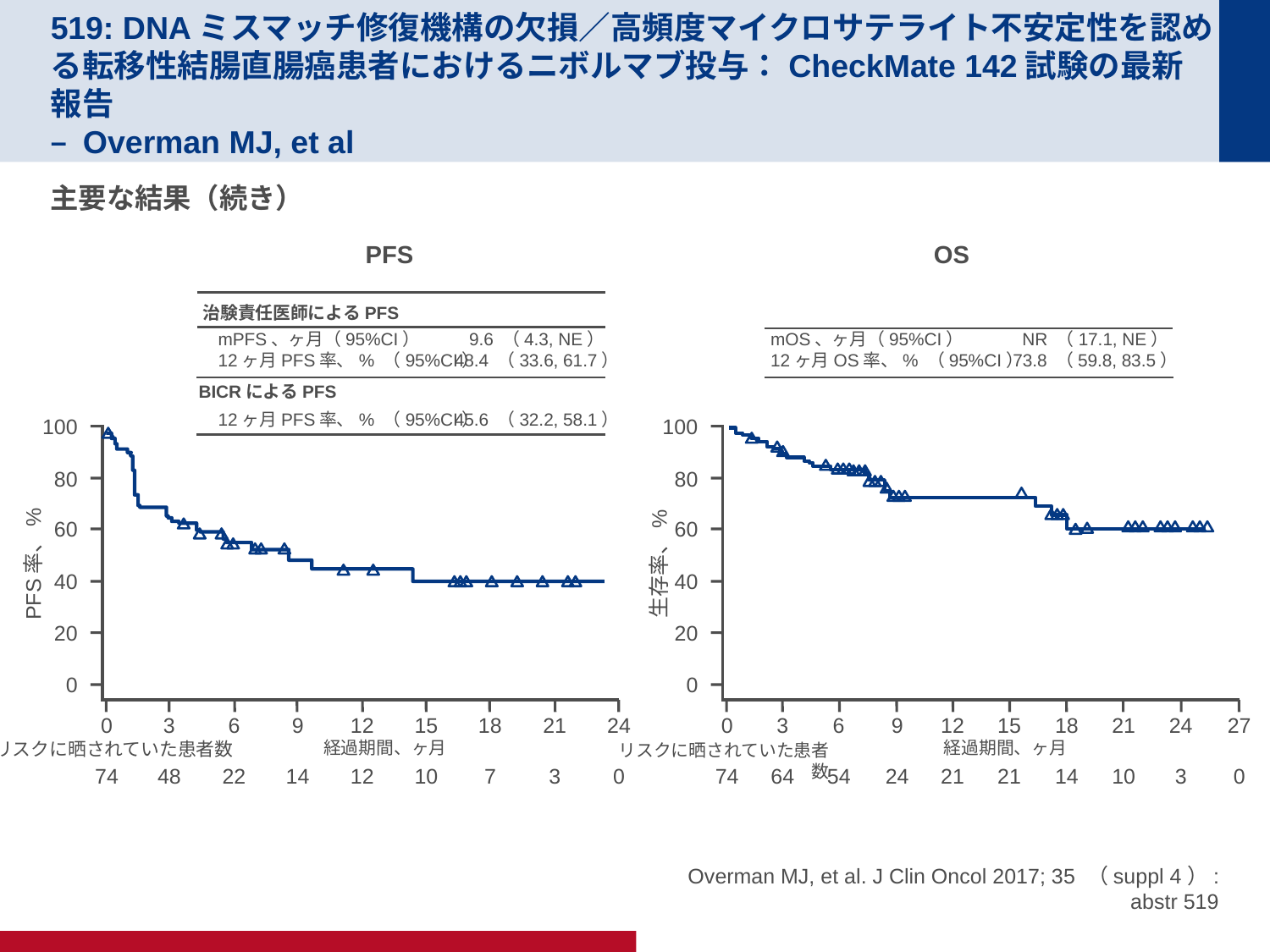

# 519: DNAミスマッチ修復機構の欠損／高頻度マイクロサテライト不安定性を認める転移性結腸直腸癌患者におけるニボルマブ投与：CheckMate 142試験の最新報告 – Overman MJ, et al
主要な結果（続き）
PFS
OS

mOS、ヶ月（95%CI）
12ヶ月OS率、% （95%CI）
NR （17.1, NE）
73.8 （59.8, 83.5）
治験責任医師によるPFS
mPFS、ヶ月（95%CI）
12ヶ月PFS率、% （95%CI）
9.6 （4.3, NE）
48.4 （33.6, 61.7）
BICRによるPFS
12ヶ月PFS率、% （95%CI）
45.6 （32.2, 58.1）
100

80

60

PFS率、%
40

20

0

9

14
12

12
15

10

18

7
21

3
24

0
0

74
3

48
6

22

経過期間、ヶ月
リスクに晒されていた患者数
100

80

60

生存率、%
40

20

0

12

21

15

21

0

74
3

64
6

54
9

24

18

14
21

10
24

3
27

0
経過期間、ヶ月
リスクに晒されていた患者数
Overman MJ, et al. J Clin Oncol 2017; 35 （suppl 4）: abstr 519